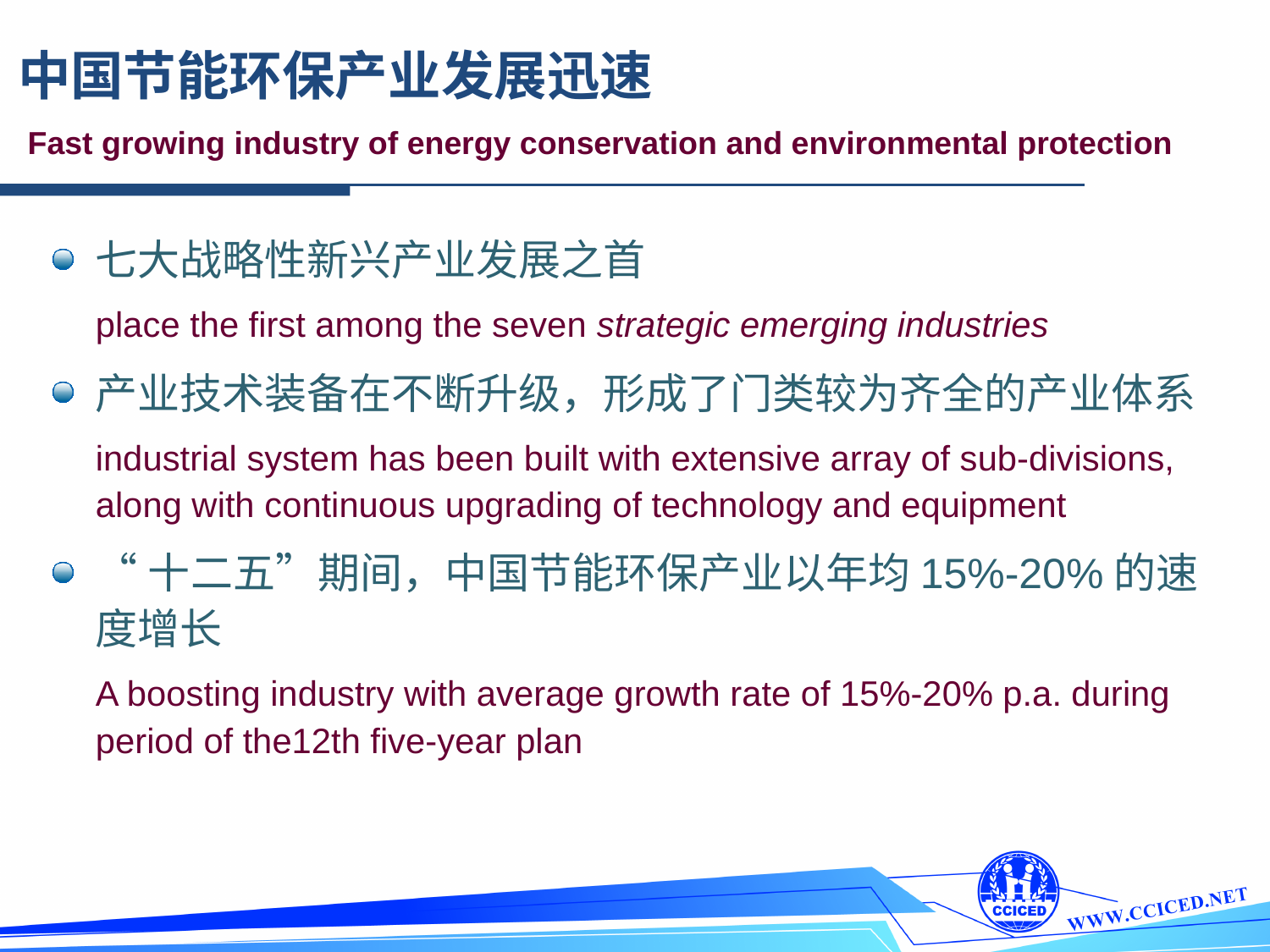

中国节能环保产业发展迅速
Fast growing industry of energy conservation and environmental protection

七大战略性新兴产业发展之首
	place the first among the seven strategic emerging industries
产业技术装备在不断升级，形成了门类较为齐全的产业体系
	industrial system has been built with extensive array of sub-divisions, along with continuous upgrading of technology and equipment
“十二五”期间，中国节能环保产业以年均15%-20%的速度增长
	A boosting industry with average growth rate of 15%-20% p.a. during period of the12th five-year plan